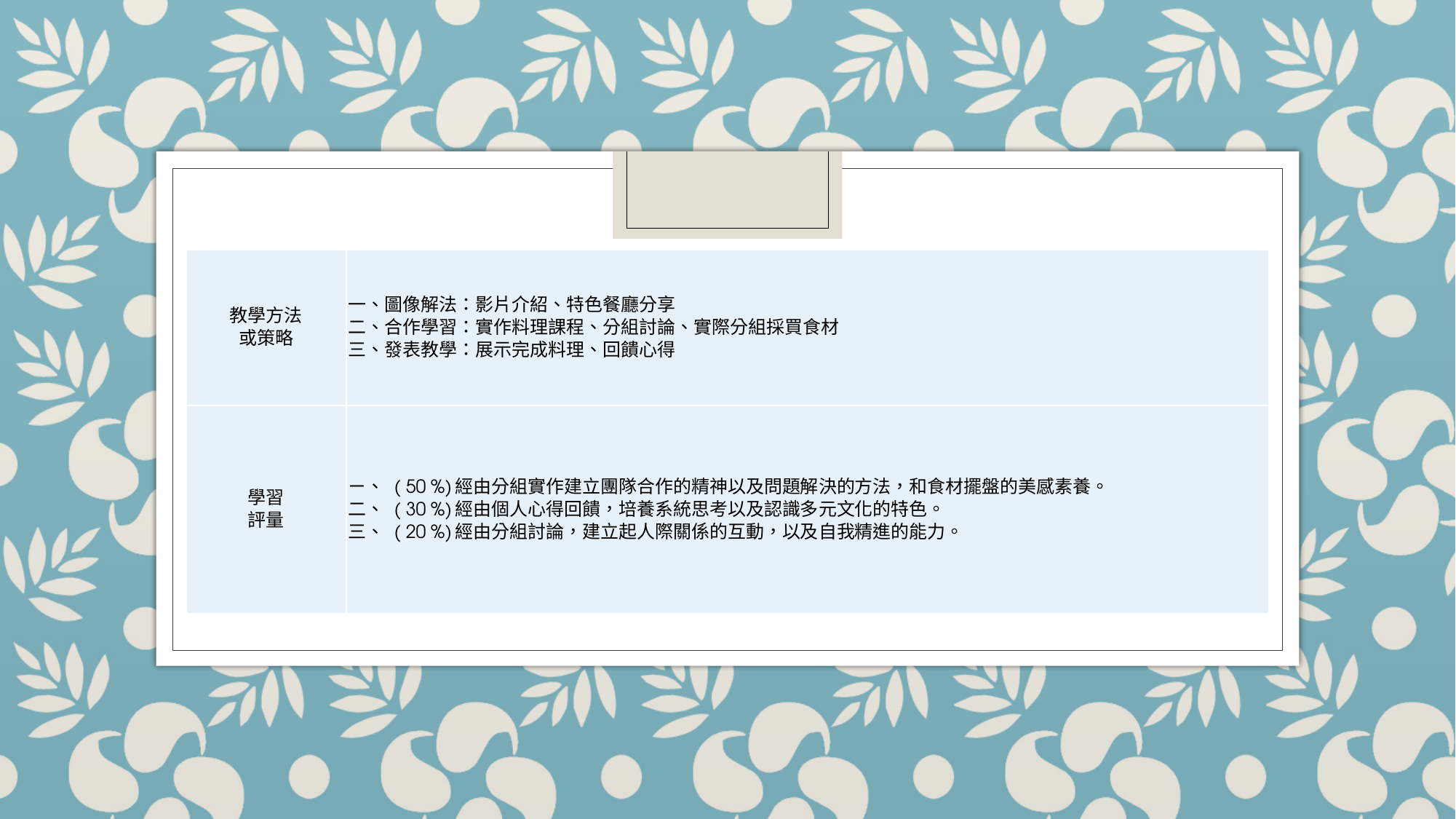

| 教學方法 或策略 | 一、圖像解法：影片介紹、特色餐廳分享 二、合作學習：實作料理課程、分組討論、實際分組採買食材 三、發表教學：展示完成料理、回饋心得 |
| --- | --- |
| 學習 評量 | ㄧ、 ( 50 %)經由分組實作建立團隊合作的精神以及問題解決的方法，和食材擺盤的美感素養。 二、 ( 30 %)經由個人心得回饋，培養系統思考以及認識多元文化的特色。 三、 ( 20 %)經由分組討論，建立起人際關係的互動，以及自我精進的能力。 |
#